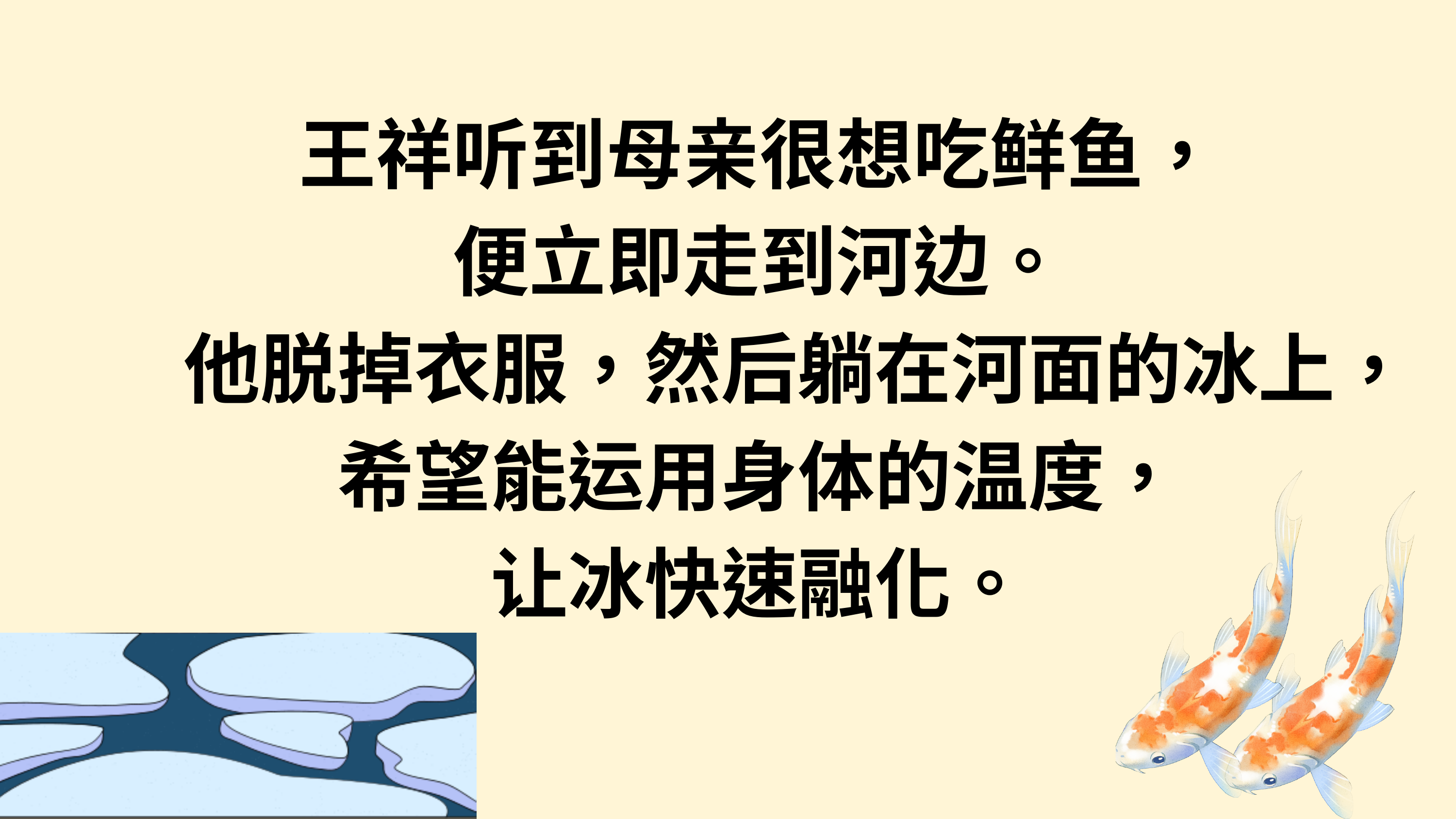

王祥听到母亲很想吃鲜鱼，
便立即走到河边。
他脱掉衣服，然后躺在河面的冰上，
希望能运用身体的温度，
让冰快速融化。